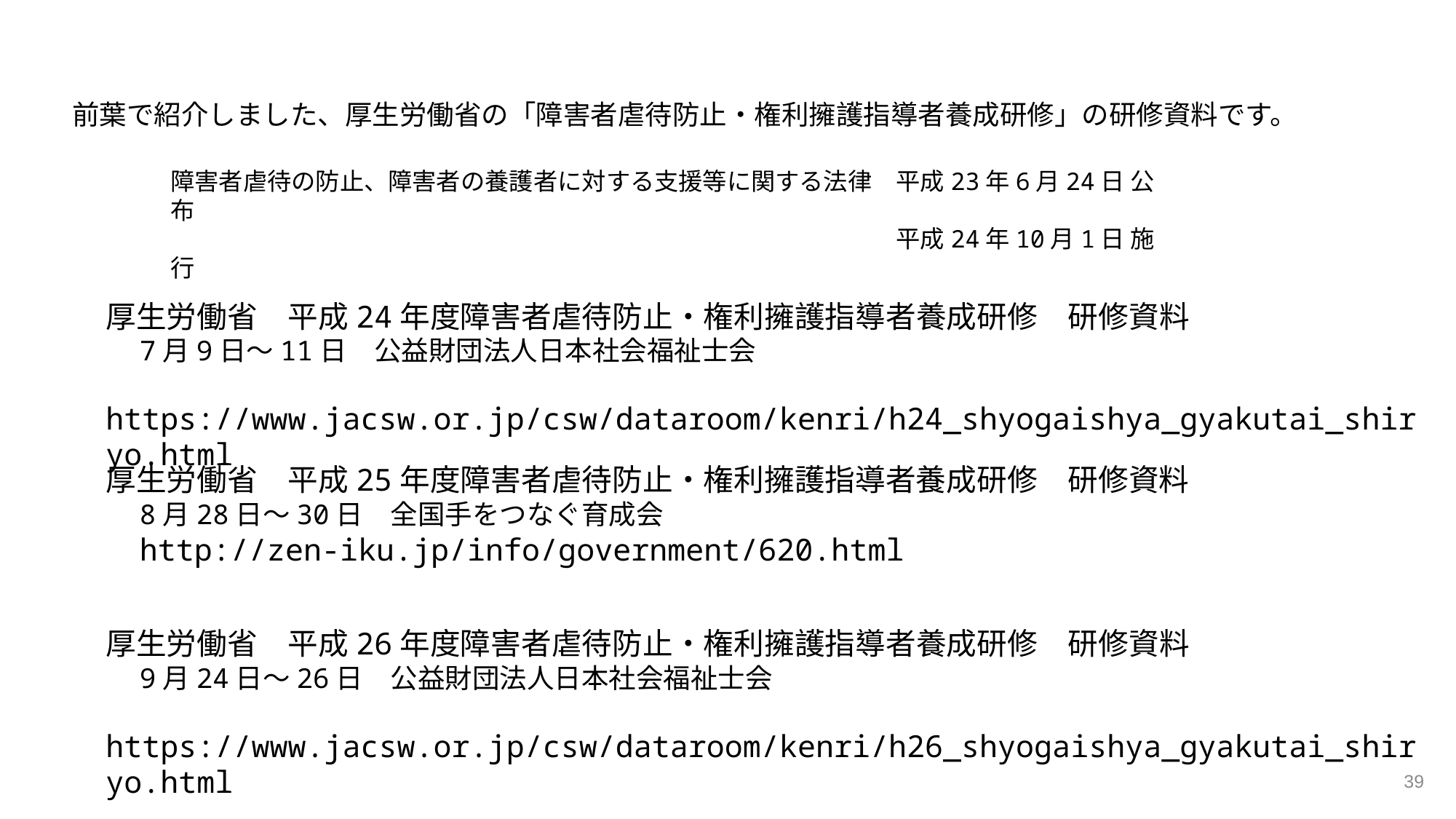

前葉で紹介しました、厚生労働省の「障害者虐待防止・権利擁護指導者養成研修」の研修資料です。
障害者虐待の防止、障害者の養護者に対する支援等に関する法律　平成23年6月24日 公布
　　　　　　　　　　　　　　　　　　　　　　　　　　　　　　平成24年10月1日 施行
厚生労働省　平成24年度障害者虐待防止・権利擁護指導者養成研修　研修資料
　7月9日～11日　公益財団法人日本社会福祉士会
　https://www.jacsw.or.jp/csw/dataroom/kenri/h24_shyogaishya_gyakutai_shiryo.html
厚生労働省　平成25年度障害者虐待防止・権利擁護指導者養成研修　研修資料
　8月28日～30日　全国手をつなぐ育成会
　http://zen-iku.jp/info/government/620.html
厚生労働省　平成26年度障害者虐待防止・権利擁護指導者養成研修　研修資料
　9月24日～26日　公益財団法人日本社会福祉士会
　https://www.jacsw.or.jp/csw/dataroom/kenri/h26_shyogaishya_gyakutai_shiryo.html
39